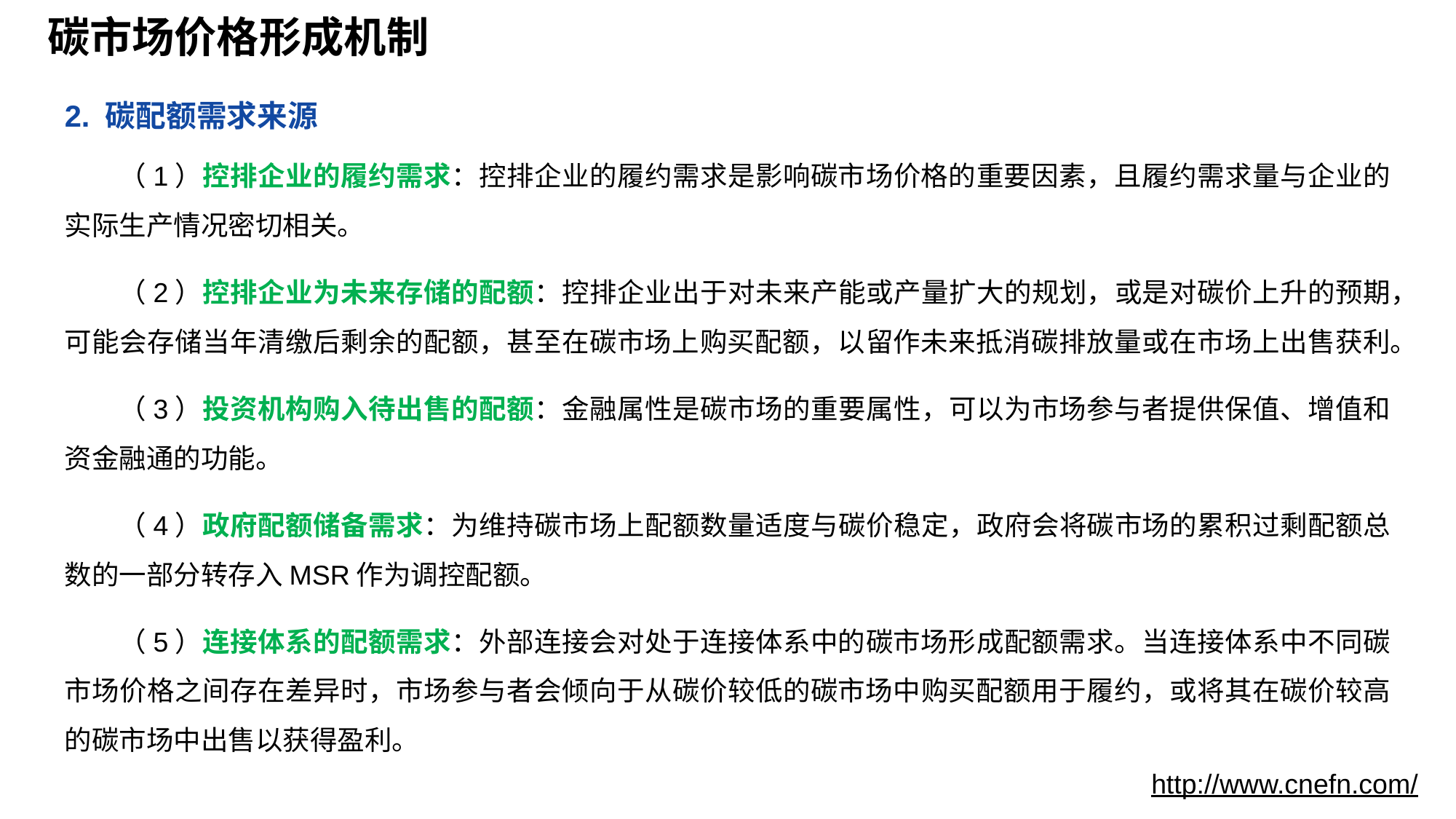

# 碳市场价格形成机制
2. 碳配额需求来源
（1）控排企业的履约需求：控排企业的履约需求是影响碳市场价格的重要因素，且履约需求量与企业的实际生产情况密切相关。
（2）控排企业为未来存储的配额：控排企业出于对未来产能或产量扩大的规划，或是对碳价上升的预期，可能会存储当年清缴后剩余的配额，甚至在碳市场上购买配额，以留作未来抵消碳排放量或在市场上出售获利。
（3）投资机构购入待出售的配额：金融属性是碳市场的重要属性，可以为市场参与者提供保值、增值和资金融通的功能。
（4）政府配额储备需求：为维持碳市场上配额数量适度与碳价稳定，政府会将碳市场的累积过剩配额总数的一部分转存入MSR作为调控配额。
（5）连接体系的配额需求：外部连接会对处于连接体系中的碳市场形成配额需求。当连接体系中不同碳市场价格之间存在差异时，市场参与者会倾向于从碳价较低的碳市场中购买配额用于履约，或将其在碳价较高的碳市场中出售以获得盈利。